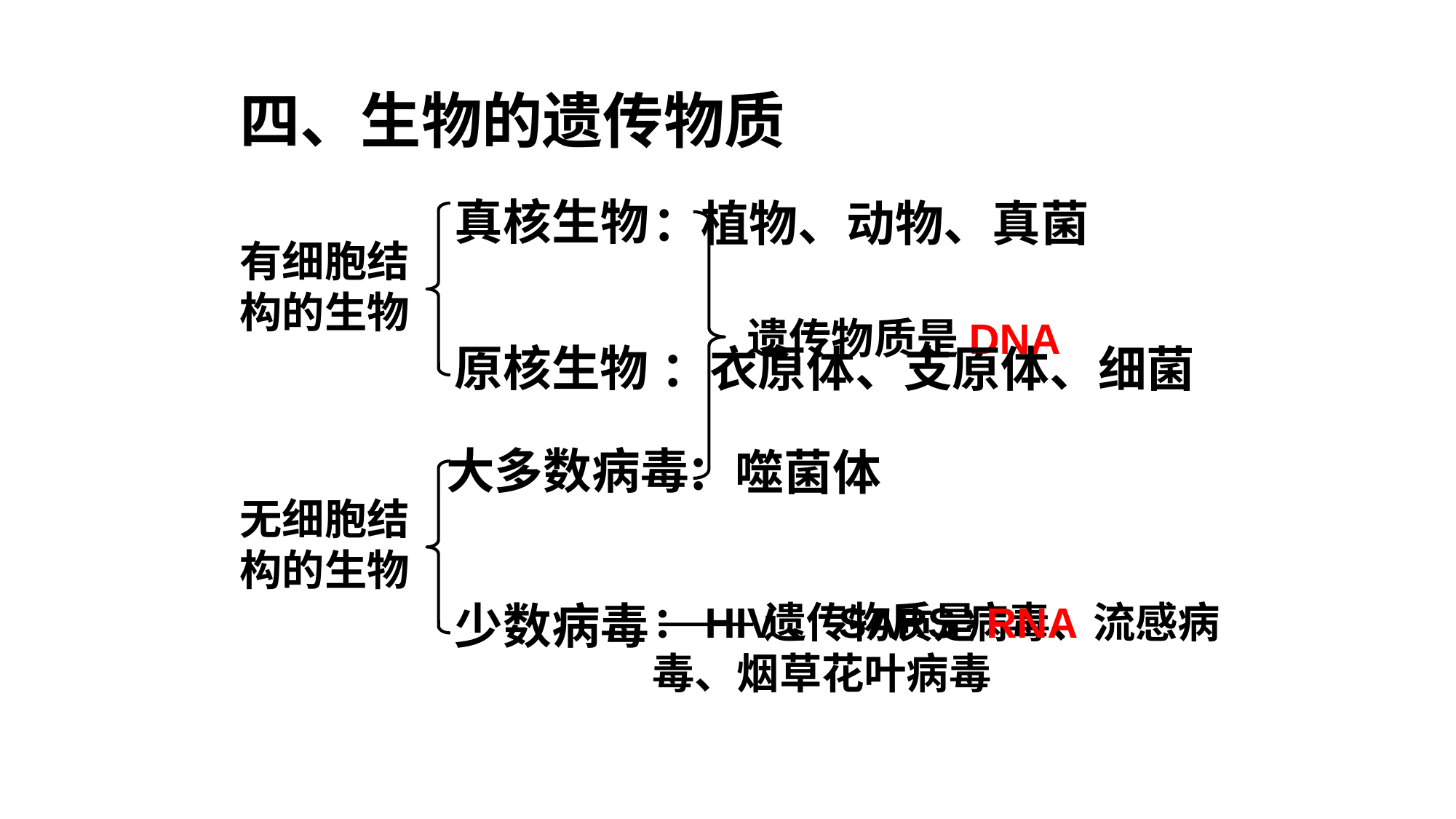

四、生物的遗传物质
真核生物

：植物、动物、真菌

有细胞结构的生物
遗传物质是DNA
原核生物
：衣原体、支原体、细菌
大多数病毒
：噬菌体

无细胞结构的生物
少数病毒
：HIV、SARS病毒、流感病毒、烟草花叶病毒
遗传物质是RNA